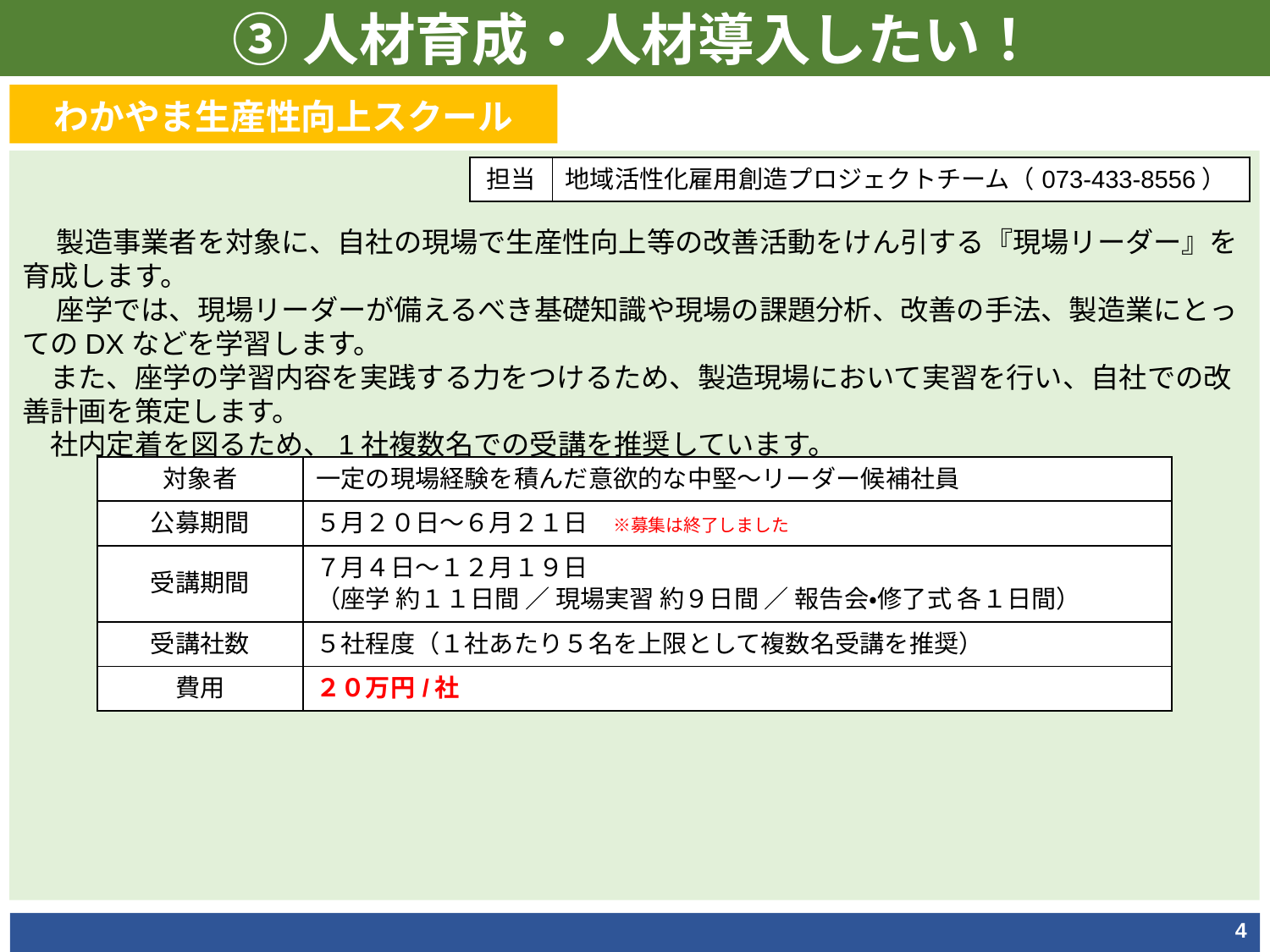

③人材育成・人材導入したい！
わかやま生産性向上スクール

　 製造事業者を対象に、自社の現場で生産性向上等の改善活動をけん引する『現場リーダー』を育成します。
　 座学では、現場リーダーが備えるべき基礎知識や現場の課題分析、改善の手法、製造業にとってのDXなどを学習します。
　また、座学の学習内容を実践する力をつけるため、製造現場において実習を行い、自社での改善計画を策定します。
　社内定着を図るため、1社複数名での受講を推奨しています。

| 担当 | 地域活性化雇用創造プロジェクトチーム（073-433-8556） |
| --- | --- |
| 対象者 | 一定の現場経験を積んだ意欲的な中堅～リーダー候補社員 |
| --- | --- |
| 公募期間 | ５月２０日～６月２１日　※募集は終了しました |
| 受講期間 | ７月４日～１２月１９日 （座学 約１１日間 ／ 現場実習 約９日間 ／ 報告会・修了式 各１日間） |
| 受講社数 | ５社程度（１社あたり５名を上限として複数名受講を推奨） |
| 費用 | ２０万円/社 |
4